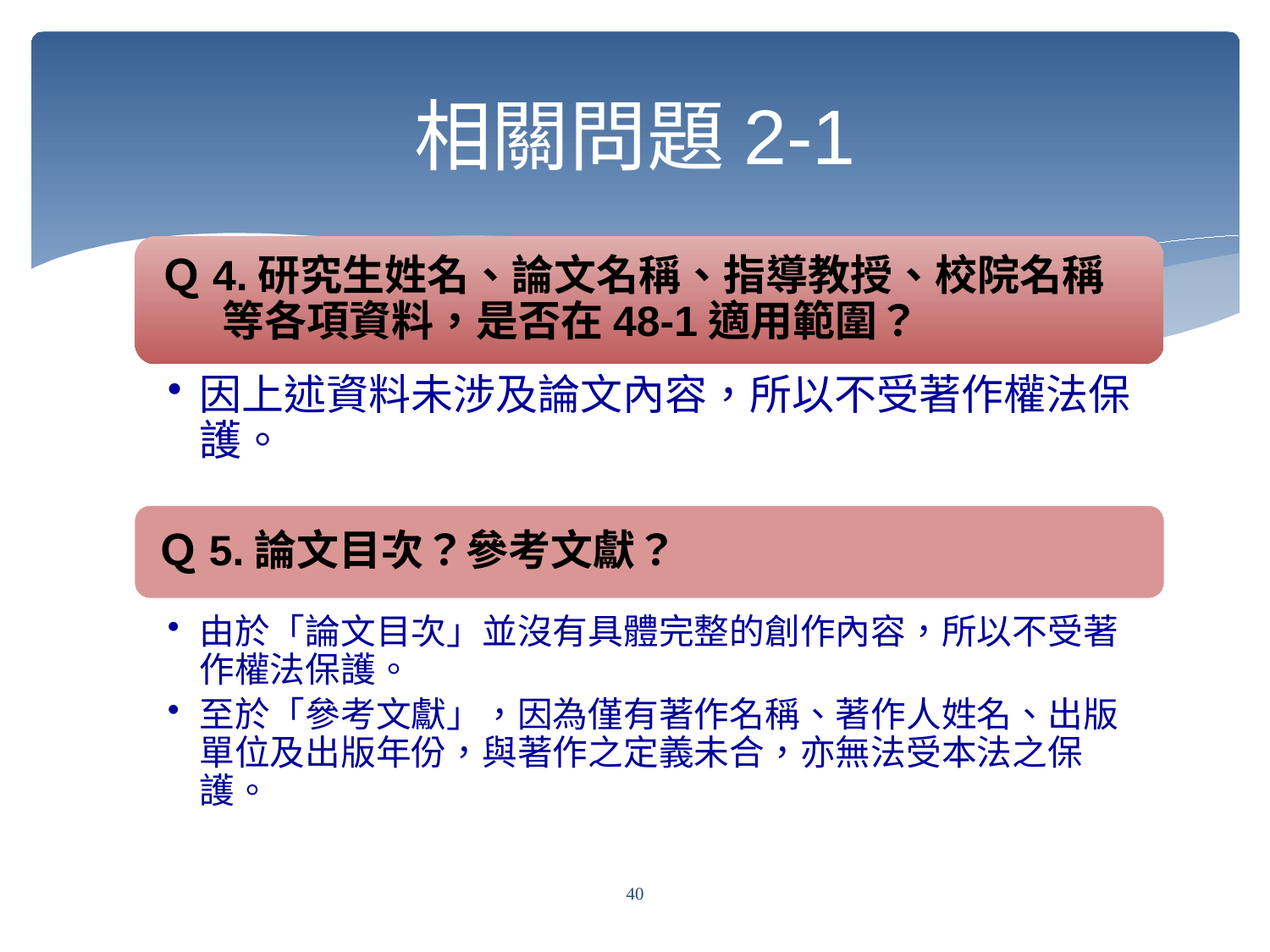

# 相關問題2-1
Ｑ4.研究生姓名、論文名稱、指導教授、校院名稱等各項資料，是否在48-1適用範圍？
因上述資料未涉及論文內容，所以不受著作權法保護。
Ｑ5.論文目次？參考文獻？
由於「論文目次」並沒有具體完整的創作內容，所以不受著作權法保護。
至於「參考文獻」，因為僅有著作名稱、著作人姓名、出版單位及出版年份，與著作之定義未合，亦無法受本法之保護。
40